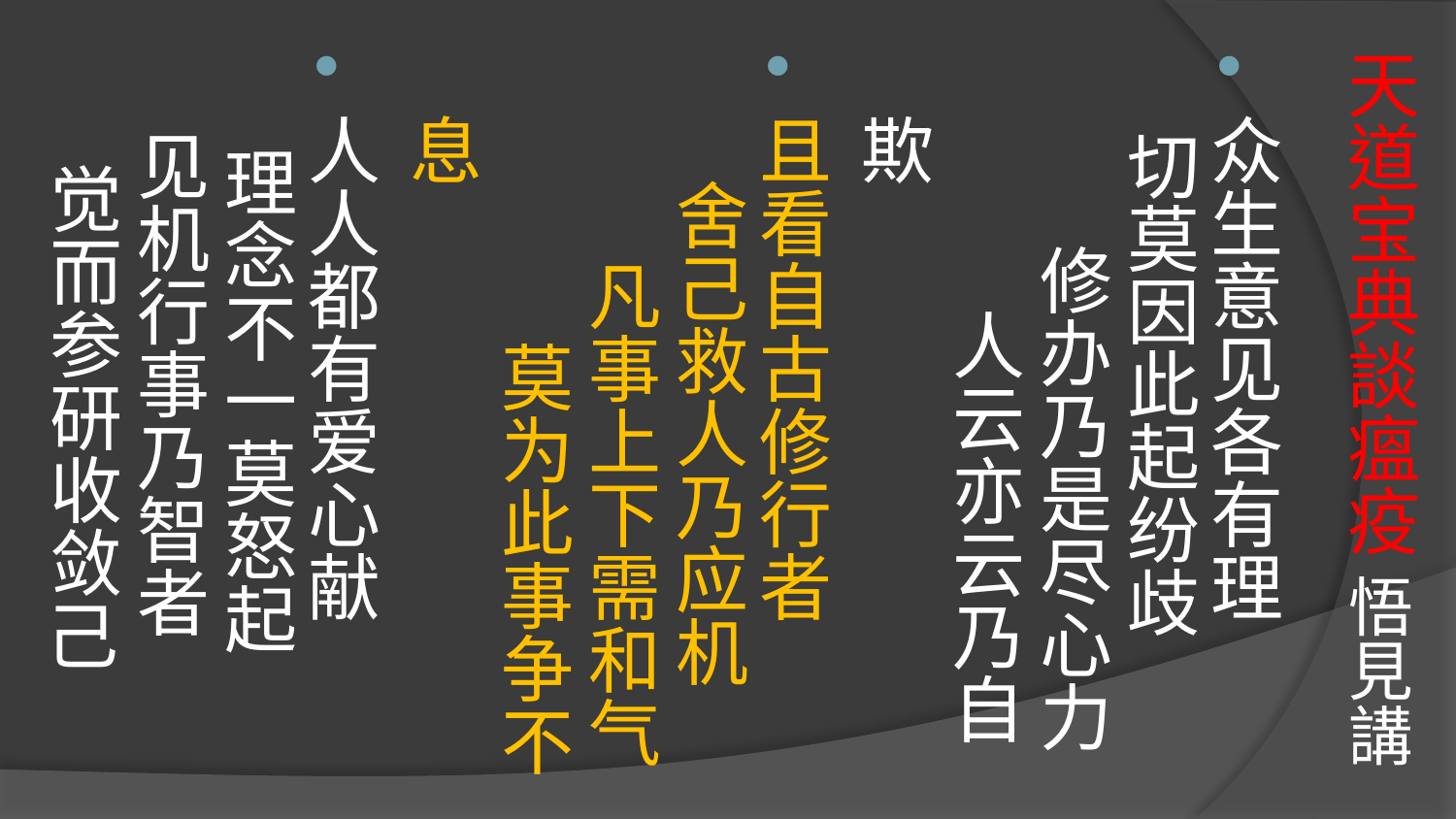

# 天道宝典談瘟疫 悟見講
众生意见各有理            切莫因此起纷歧                  修办乃是尽心力               人云亦云乃自欺
且看自古修行者               舍己救人乃应机                凡事上下需和气                莫为此事争不息
人人都有爱心献             理念不一莫怒起          见机行事乃智者             觉而参研收敛己